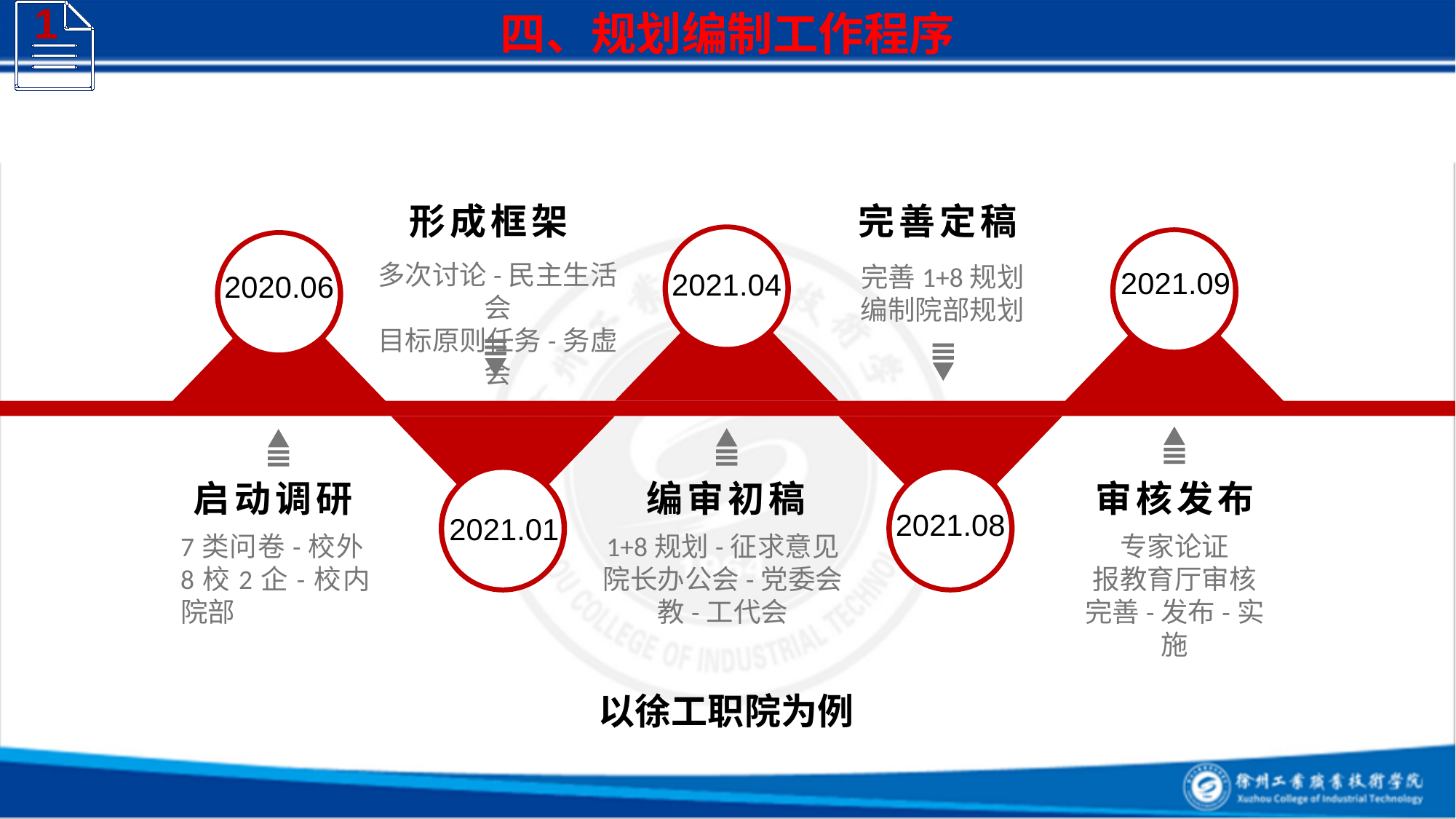

1
四、规划编制工作程序
形成框架
完善定稿

多次讨论-民主生活会
目标原则任务-务虚会
完善1+8规划
编制院部规划
2021.09
2021.04
2020.06

启动调研
编审初稿
审核发布
2021.08
2021.01
7类问卷-校外8校2企-校内院部
1+8规划-征求意见
院长办公会-党委会
教-工代会
专家论证
报教育厅审核
完善-发布-实施
以徐工职院为例